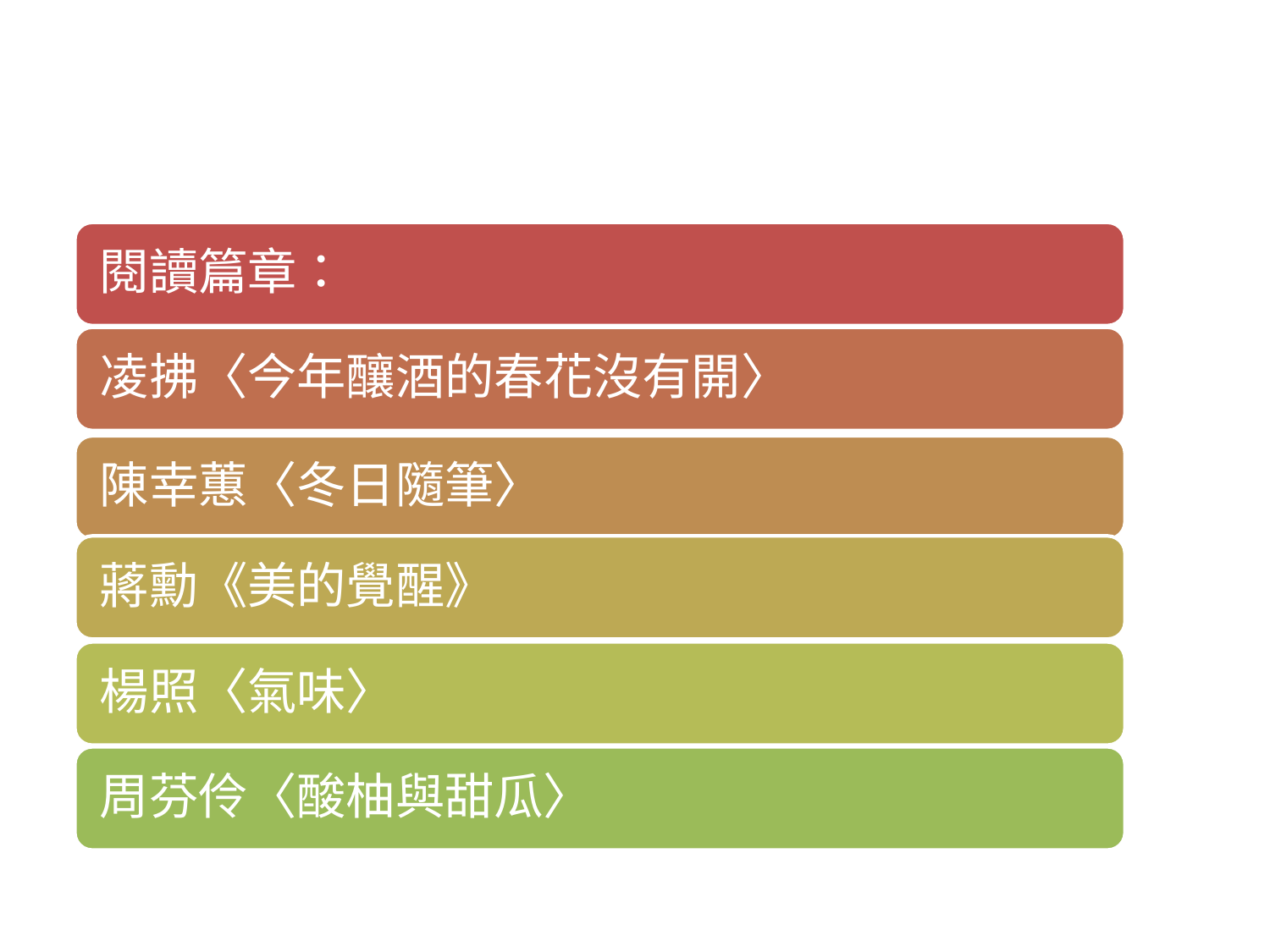

#
閱讀篇章：
凌拂〈今年釀酒的春花沒有開〉
陳幸蕙〈冬日隨筆〉
蔣勳《美的覺醒》
楊照〈氣味〉
周芬伶〈酸柚與甜瓜〉